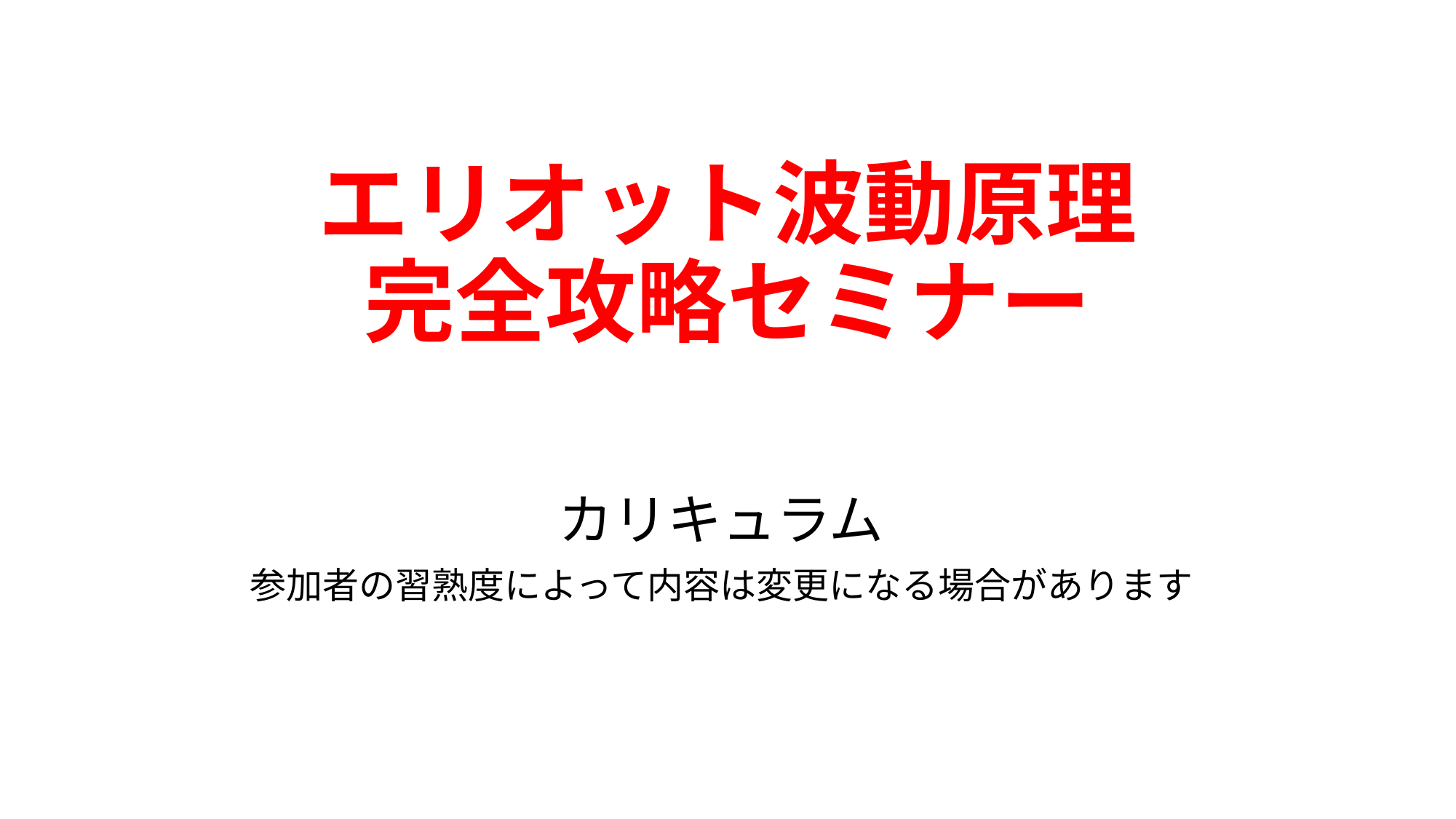

# エリオット波動原理 完全攻略セミナー
カリキュラム
参加者の習熟度によって内容は変更になる場合があります